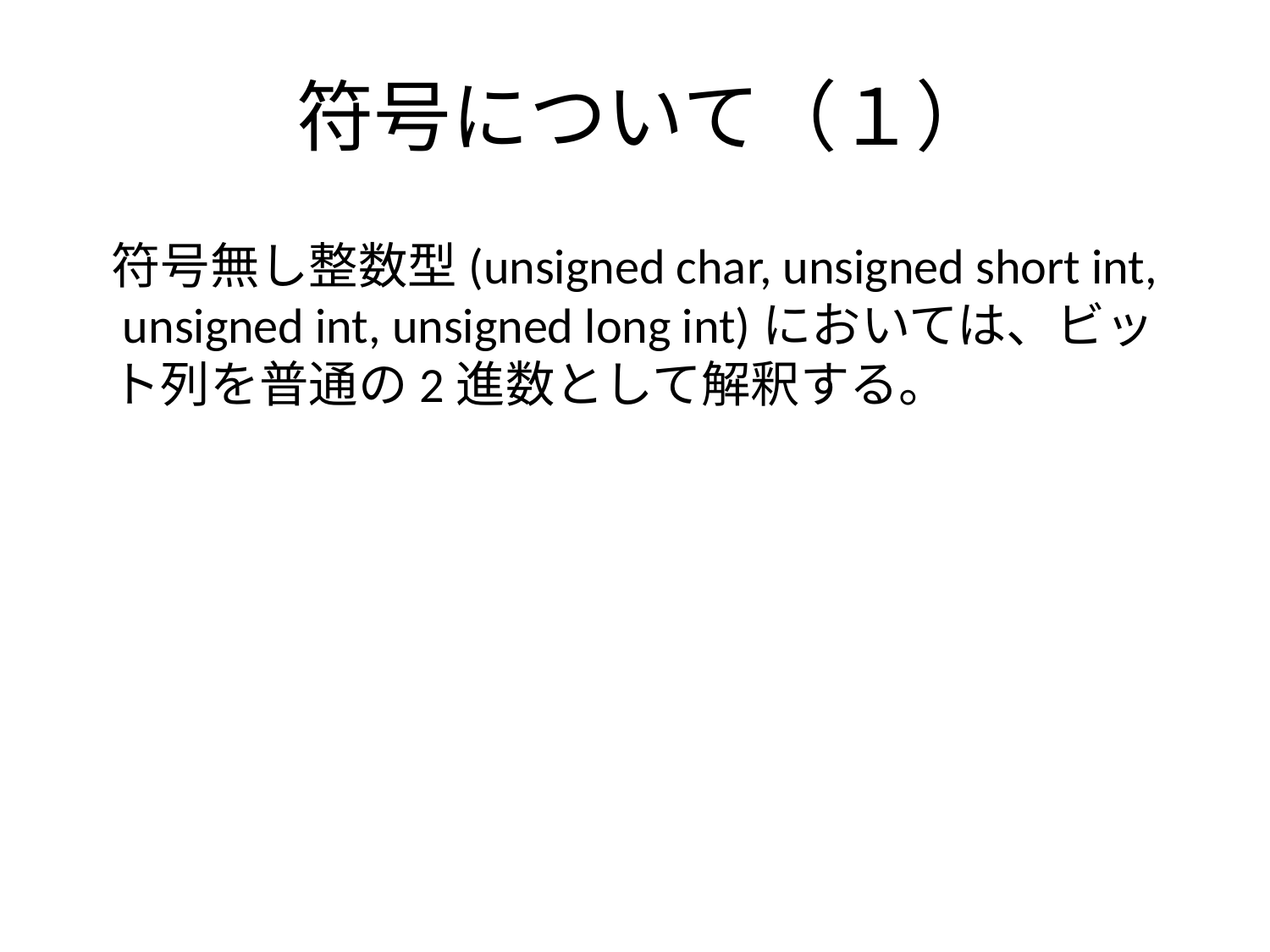

# 符号について（１）
符号無し整数型(unsigned char, unsigned short int,  unsigned int, unsigned long int)においては、ビット列を普通の2進数として解釈する。